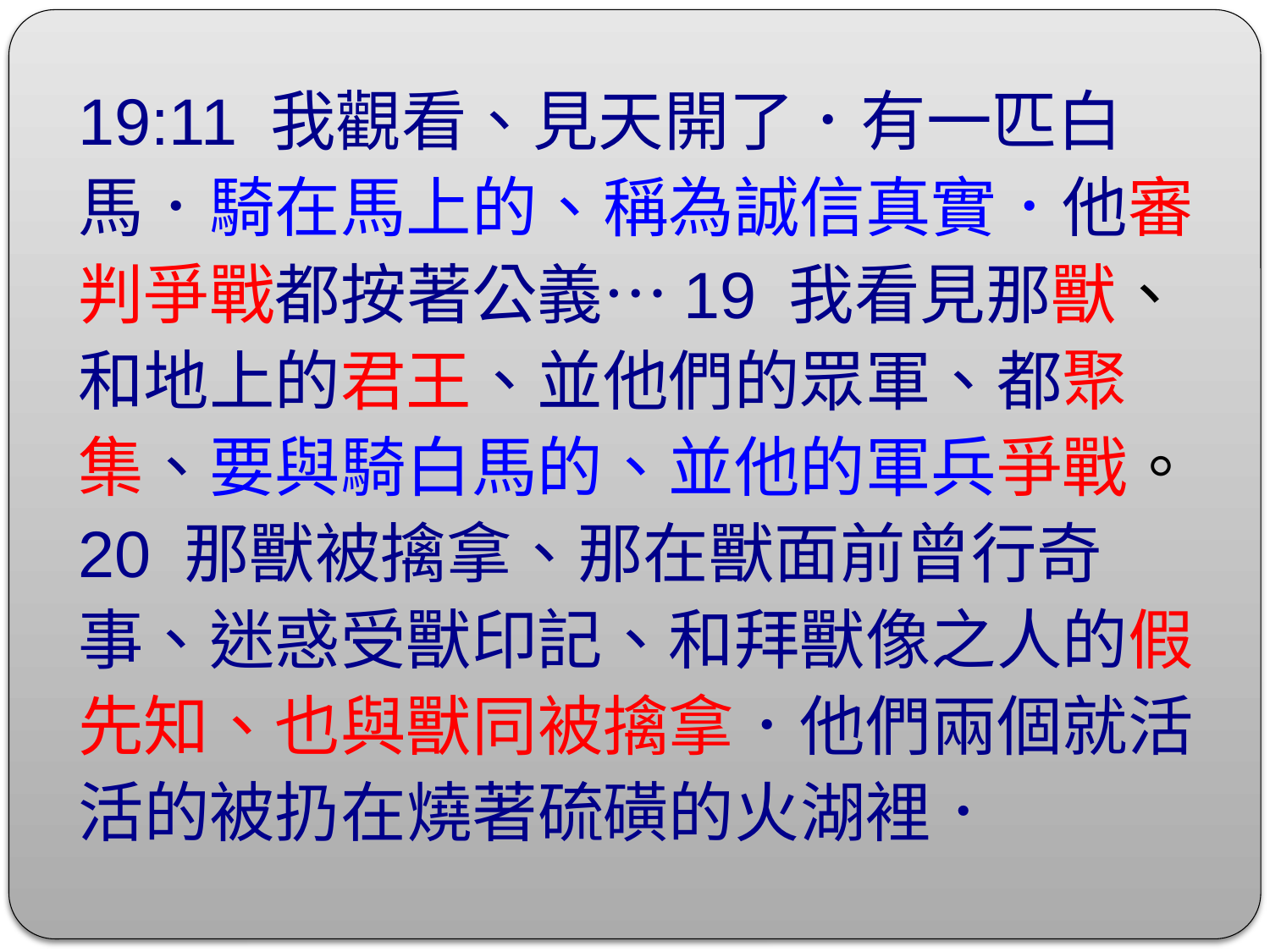

19:11 我觀看、見天開了．有一匹白馬．騎在馬上的、稱為誠信真實．他審判爭戰都按著公義…19 我看見那獸、和地上的君王、並他們的眾軍、都聚集、要與騎白馬的、並他的軍兵爭戰。 20 那獸被擒拿、那在獸面前曾行奇事、迷惑受獸印記、和拜獸像之人的假先知、也與獸同被擒拿．他們兩個就活活的被扔在燒著硫磺的火湖裡．